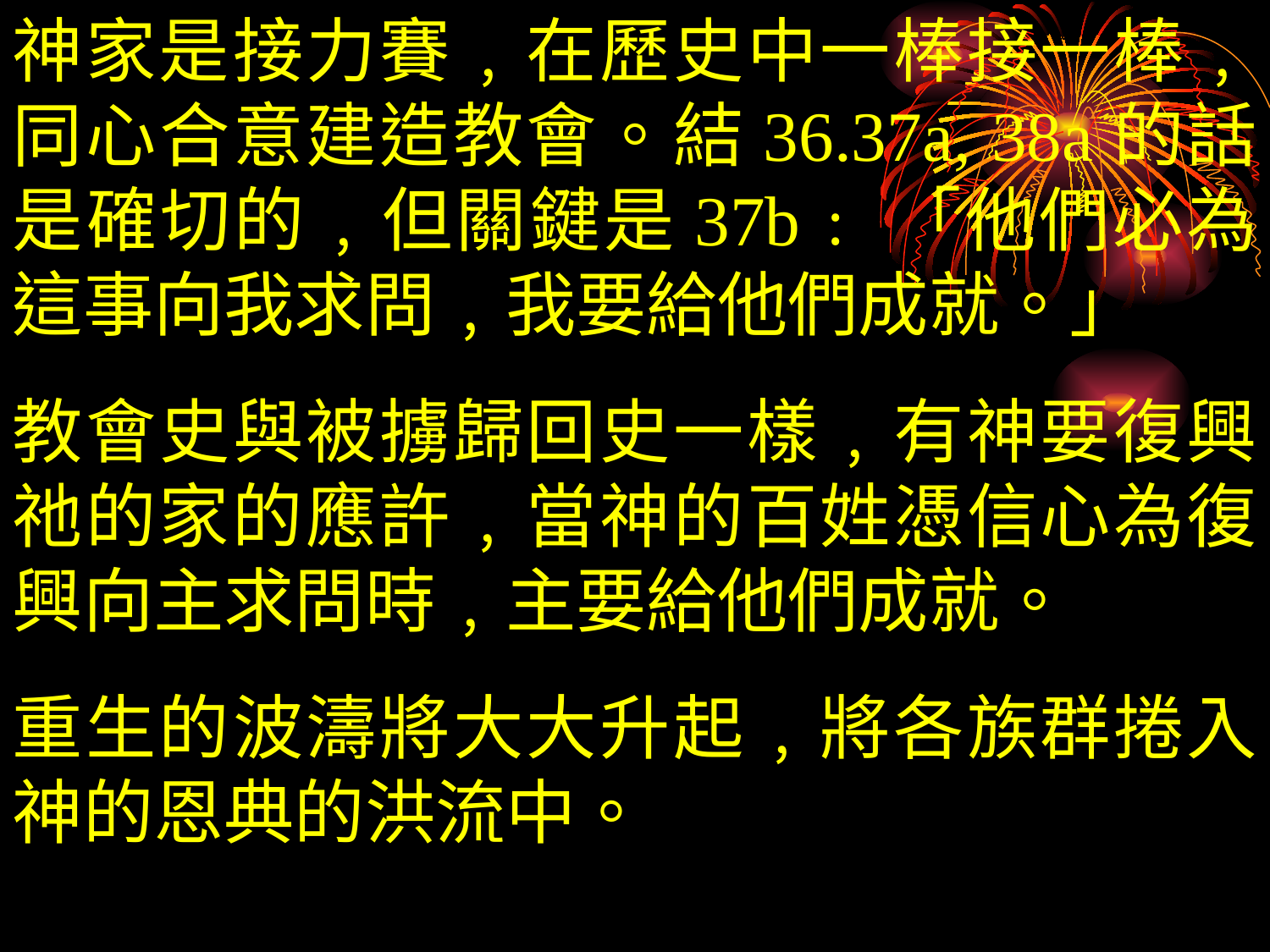

神家是接力賽﹐在歷史中一棒接一棒﹐同心合意建造教會。結36.37a, 38a的話是確切的﹐但關鍵是37b﹕「他們必為這事向我求問﹐我要給他們成就。」

教會史與被擄歸回史一樣﹐有神要復興祂的家的應許﹐當神的百姓憑信心為復興向主求問時﹐主要給他們成就。

重生的波濤將大大升起﹐將各族群捲入神的恩典的洪流中。